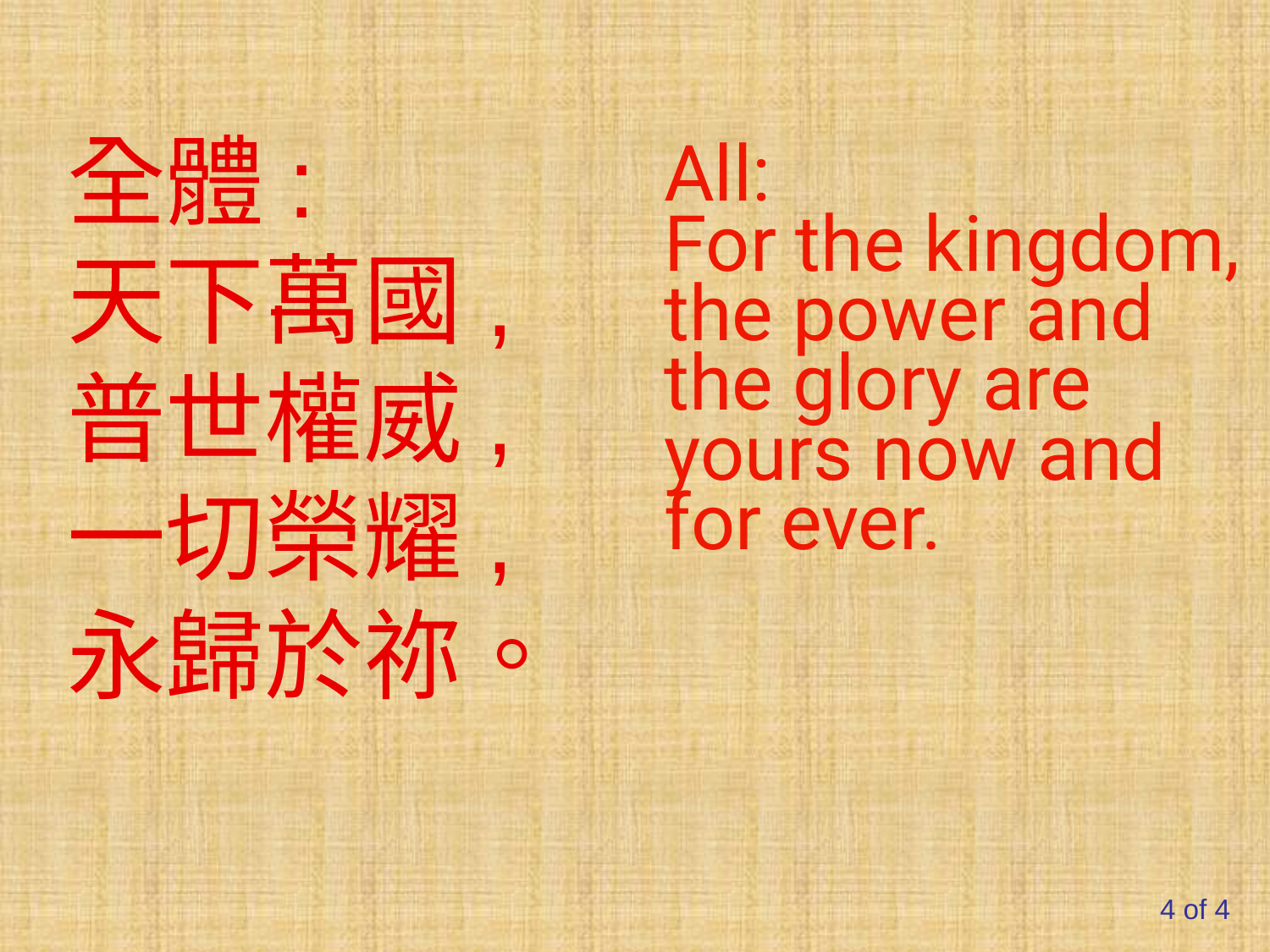

全體:
天下萬國,
普世權威,
一切榮耀,
永歸於祢。

All:
For the kingdom, the power and the glory are yours now and for ever.
4 of 4